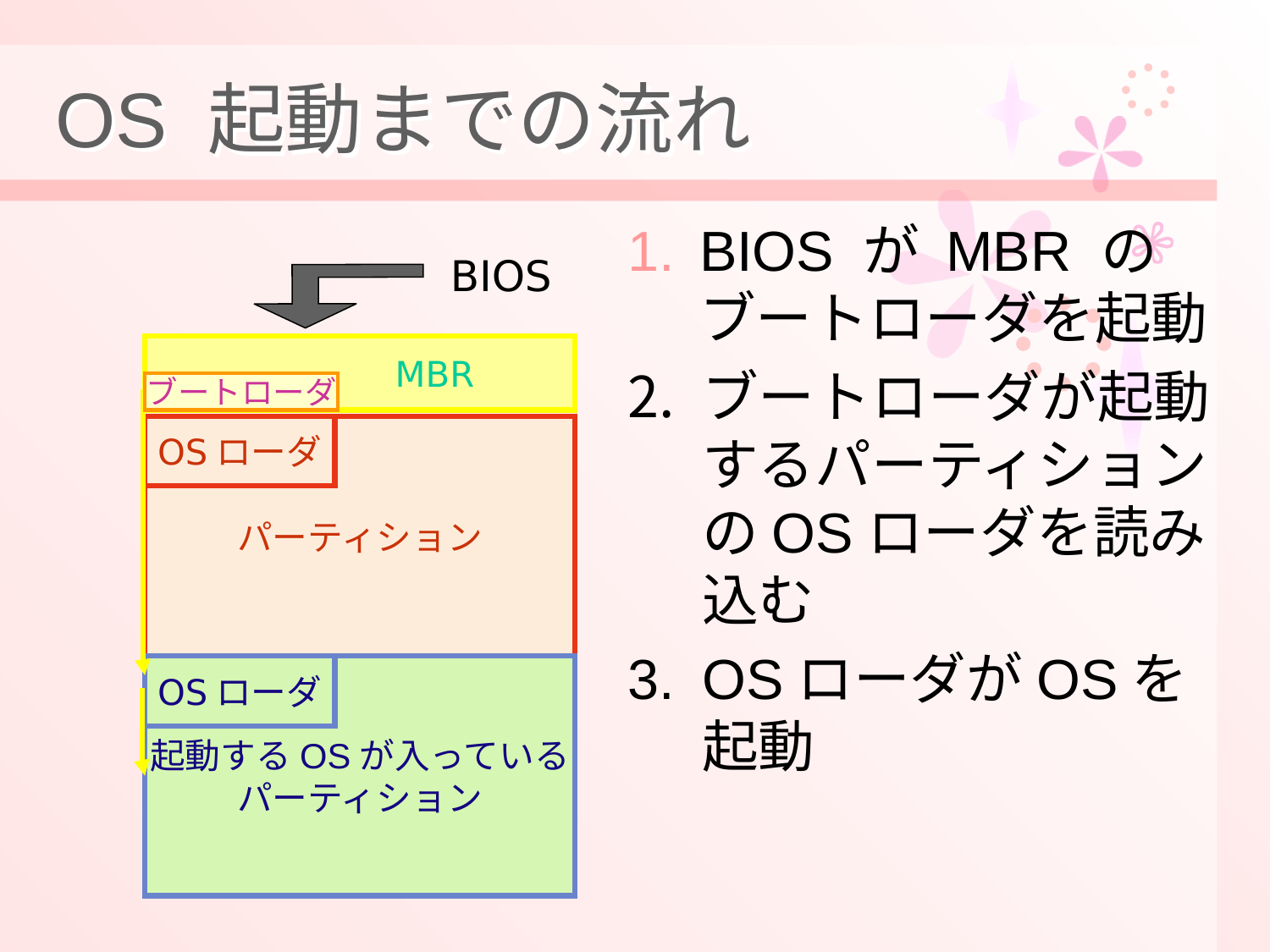

# OS 起動までの流れ
BIOS が MBR のブートローダを起動
ブートローダが起動するパーティションのOSローダを読み込む
OSローダがOSを起動
BIOS

　　　　MBR
ブートローダ
パーティション
OSローダ
起動するOSが入っている
パーティション
OSローダ